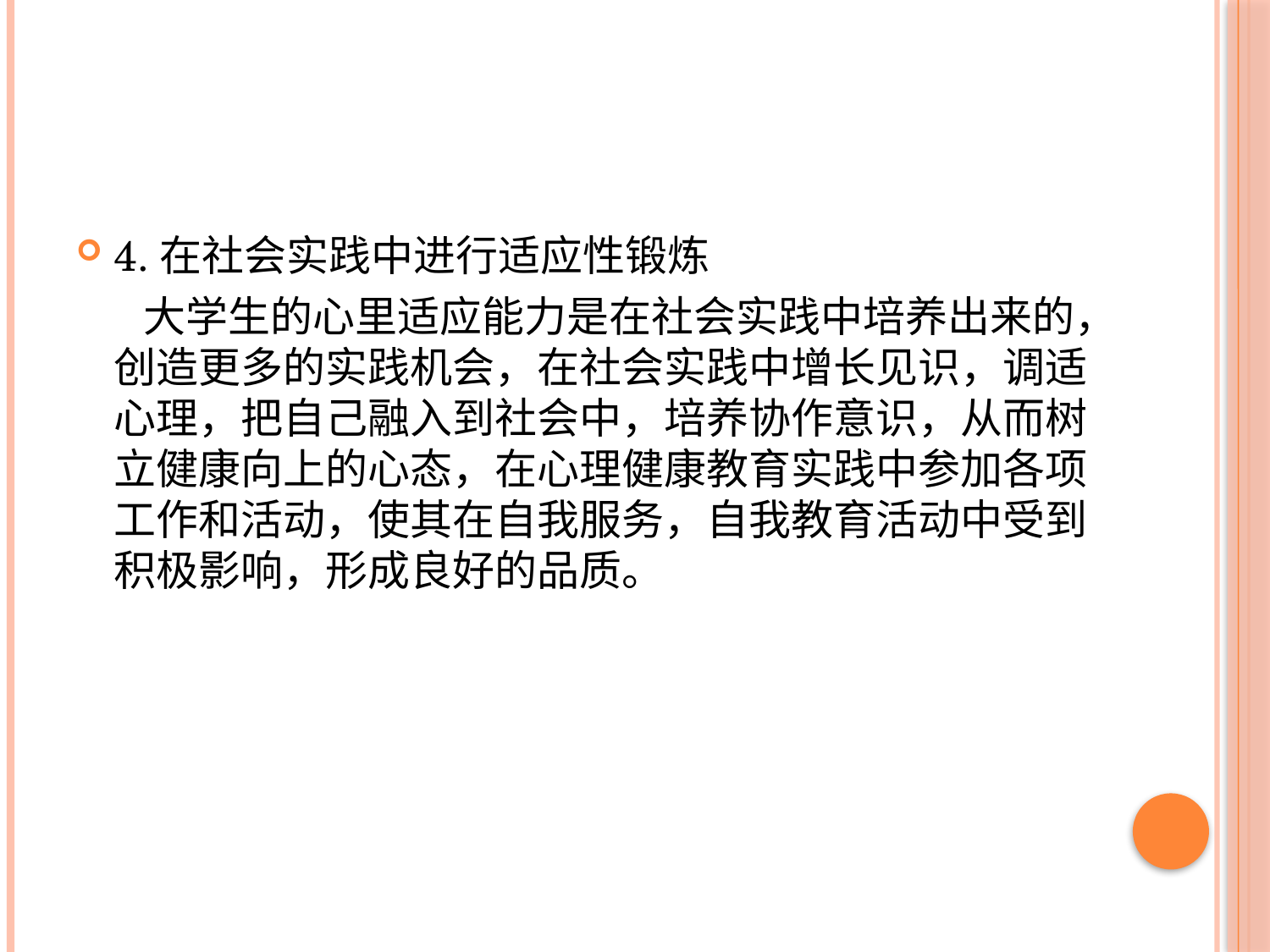

#
4.在社会实践中进行适应性锻炼
      大学生的心里适应能力是在社会实践中培养出来的，创造更多的实践机会，在社会实践中增长见识，调适心理，把自己融入到社会中，培养协作意识，从而树立健康向上的心态，在心理健康教育实践中参加各项工作和活动，使其在自我服务，自我教育活动中受到积极影响，形成良好的品质。